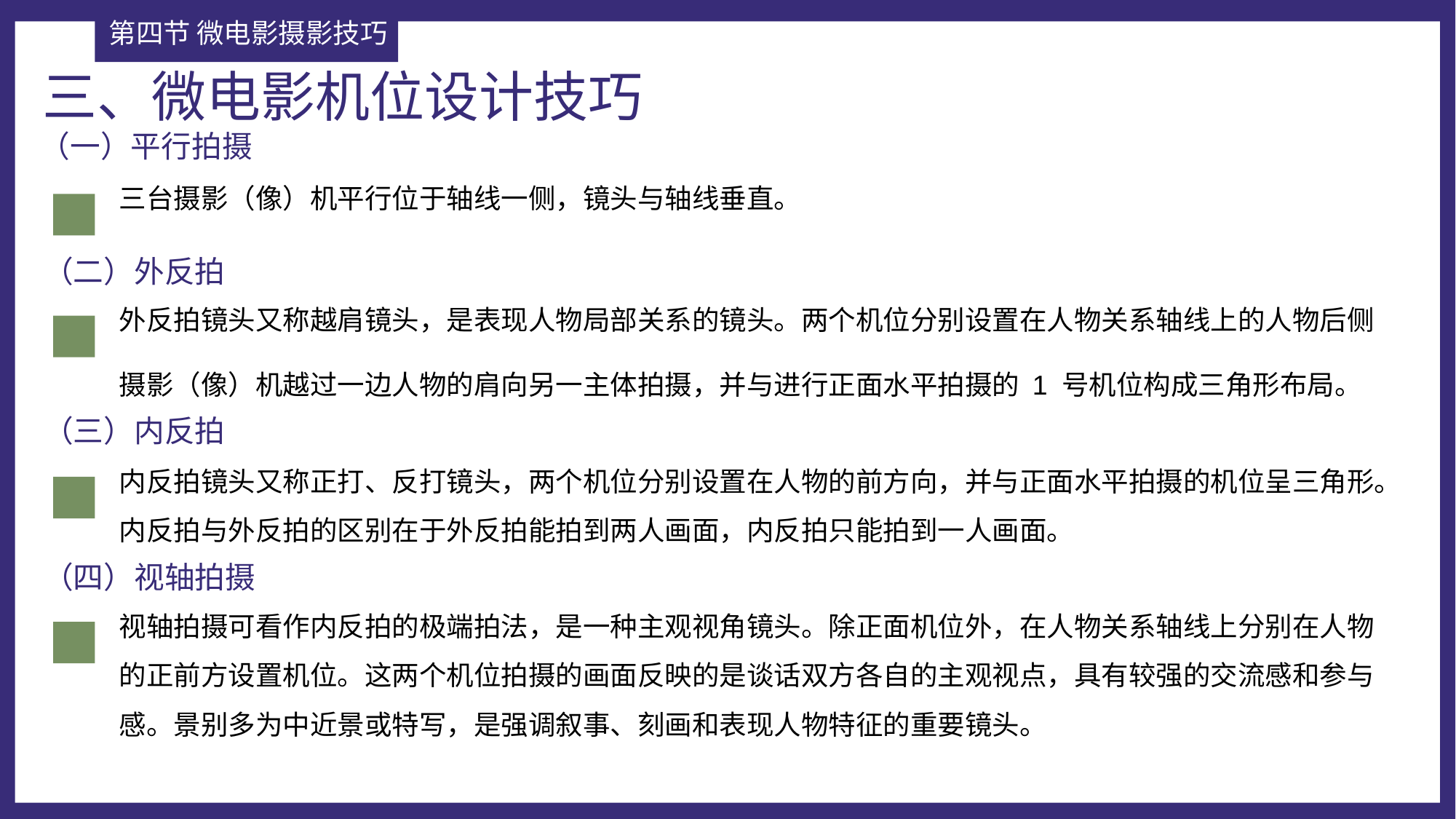

第四节 微电影摄影技巧
三、微电影机位设计技巧
（一）平行拍摄
三台摄影（像）机平行位于轴线一侧，镜头与轴线垂直。

（二）外反拍
外反拍镜头又称越肩镜头，是表现人物局部关系的镜头。两个机位分别设置在人物关系轴线上的人物后侧
摄影（像）机越过一边人物的肩向另一主体拍摄，并与进行正面水平拍摄的 1 号机位构成三角形布局。

（三）内反拍
内反拍镜头又称正打、反打镜头，两个机位分别设置在人物的前方向，并与正面水平拍摄的机位呈三角形。内反拍与外反拍的区别在于外反拍能拍到两人画面，内反拍只能拍到一人画面。

（四）视轴拍摄
视轴拍摄可看作内反拍的极端拍法，是一种主观视角镜头。除正面机位外，在人物关系轴线上分别在人物的正前方设置机位。这两个机位拍摄的画面反映的是谈话双方各自的主观视点，具有较强的交流感和参与感。景别多为中近景或特写，是强调叙事、刻画和表现人物特征的重要镜头。